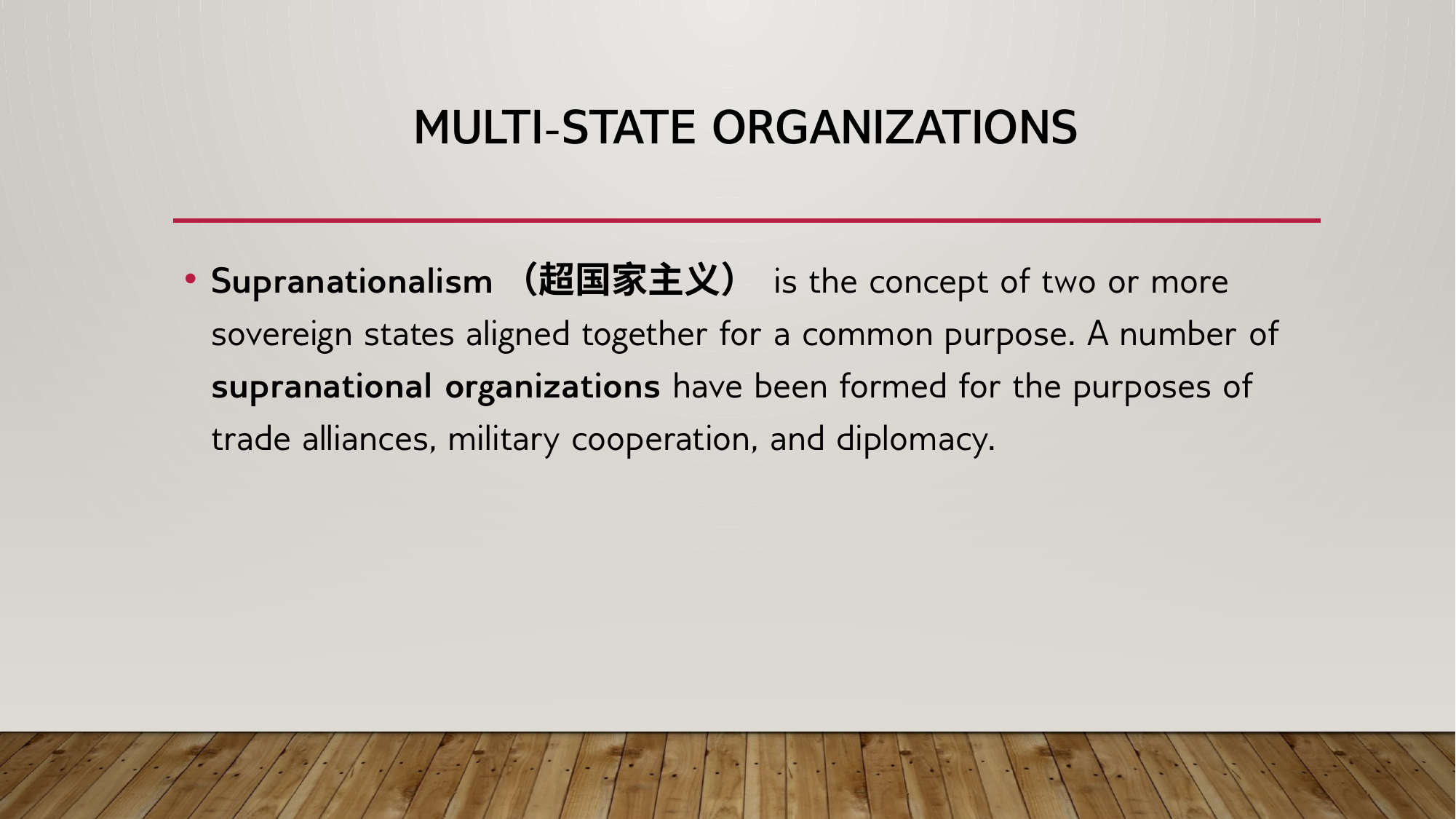

# MULTI-STATE ORGANIZATIONS
Supranationalism（超国家主义） is the concept of two or more sovereign states aligned together for a common purpose. A number of supranational organizations have been formed for the purposes of trade alliances, military cooperation, and diplomacy.